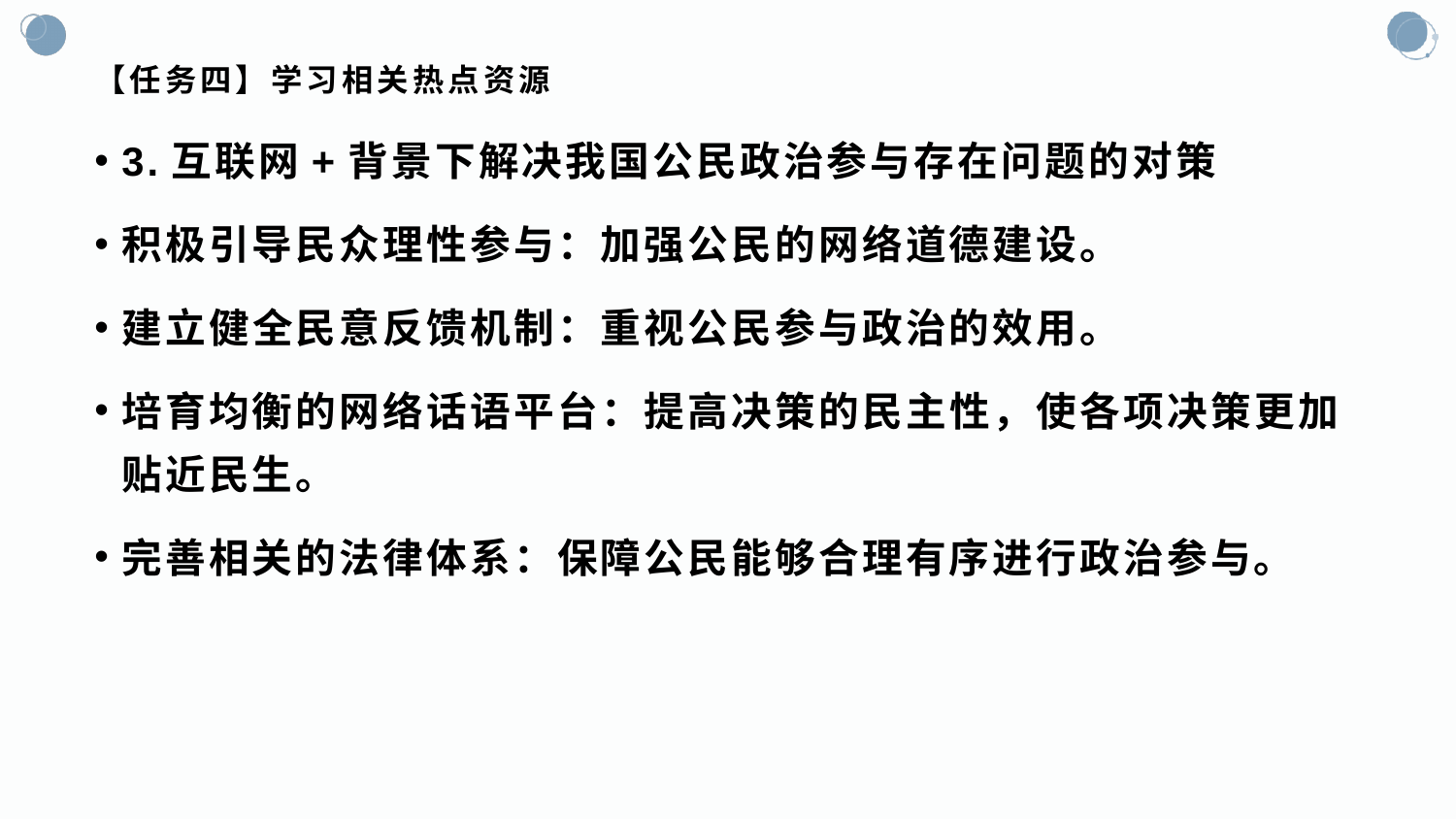

# 【任务四】学习相关热点资源
3.互联网+背景下解决我国公民政治参与存在问题的对策
积极引导民众理性参与：加强公民的网络道德建设。
建立健全民意反馈机制：重视公民参与政治的效用。
培育均衡的网络话语平台：提高决策的民主性，使各项决策更加贴近民生。
完善相关的法律体系：保障公民能够合理有序进行政治参与。